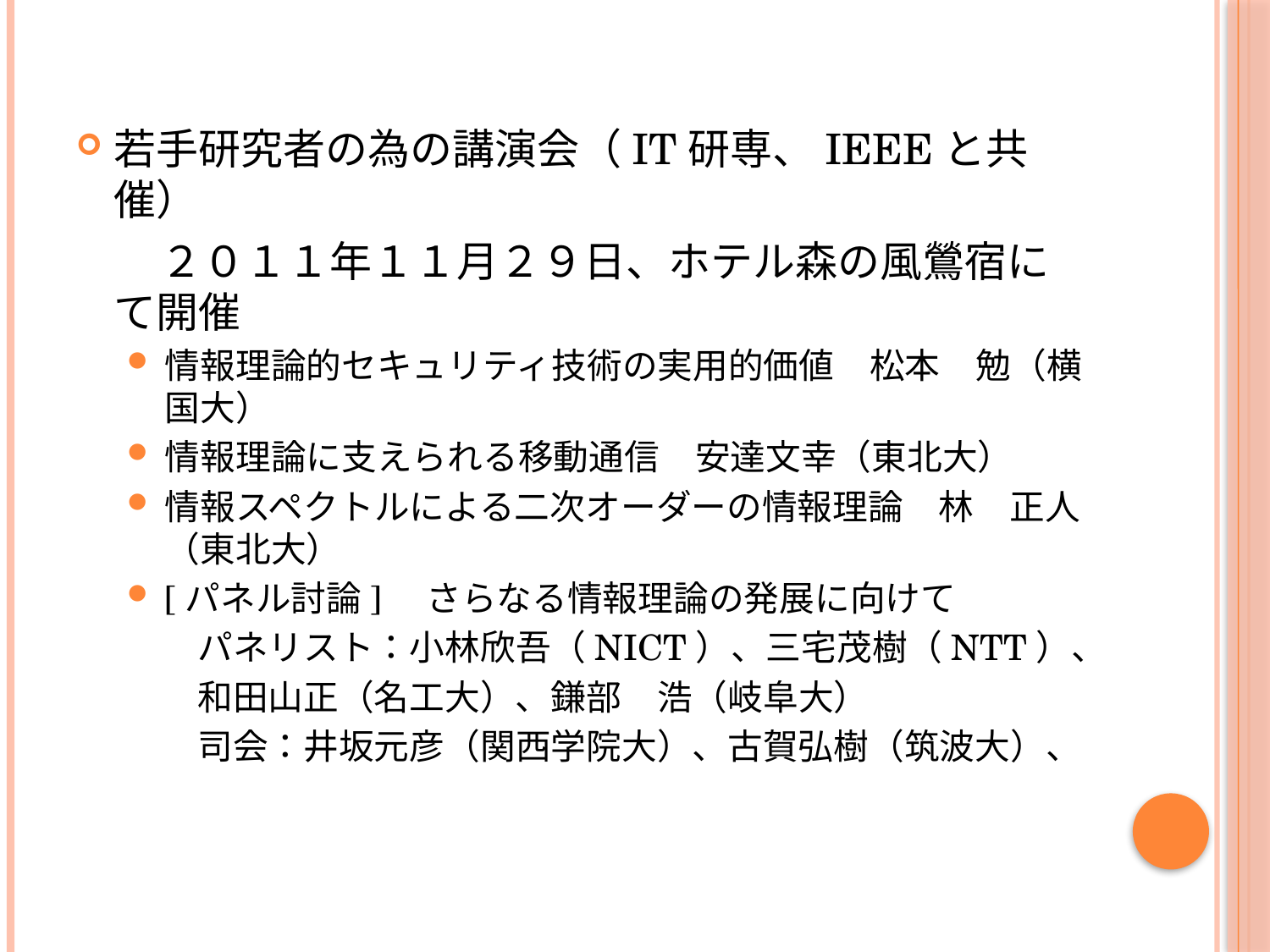

若手研究者の為の講演会（IT研専、IEEEと共催）
　　２０１１年１１月２９日、ホテル森の風鶯宿にて開催
情報理論的セキュリティ技術の実用的価値　松本　勉（横国大）
情報理論に支えられる移動通信　安達文幸（東北大）
情報スペクトルによる二次オーダーの情報理論　林　正人（東北大）
[パネル討論]　さらなる情報理論の発展に向けて
　　パネリスト：小林欣吾（NICT）、三宅茂樹（NTT）、
　　和田山正（名工大）、鎌部　浩（岐阜大）
　　司会：井坂元彦（関西学院大）、古賀弘樹（筑波大）、